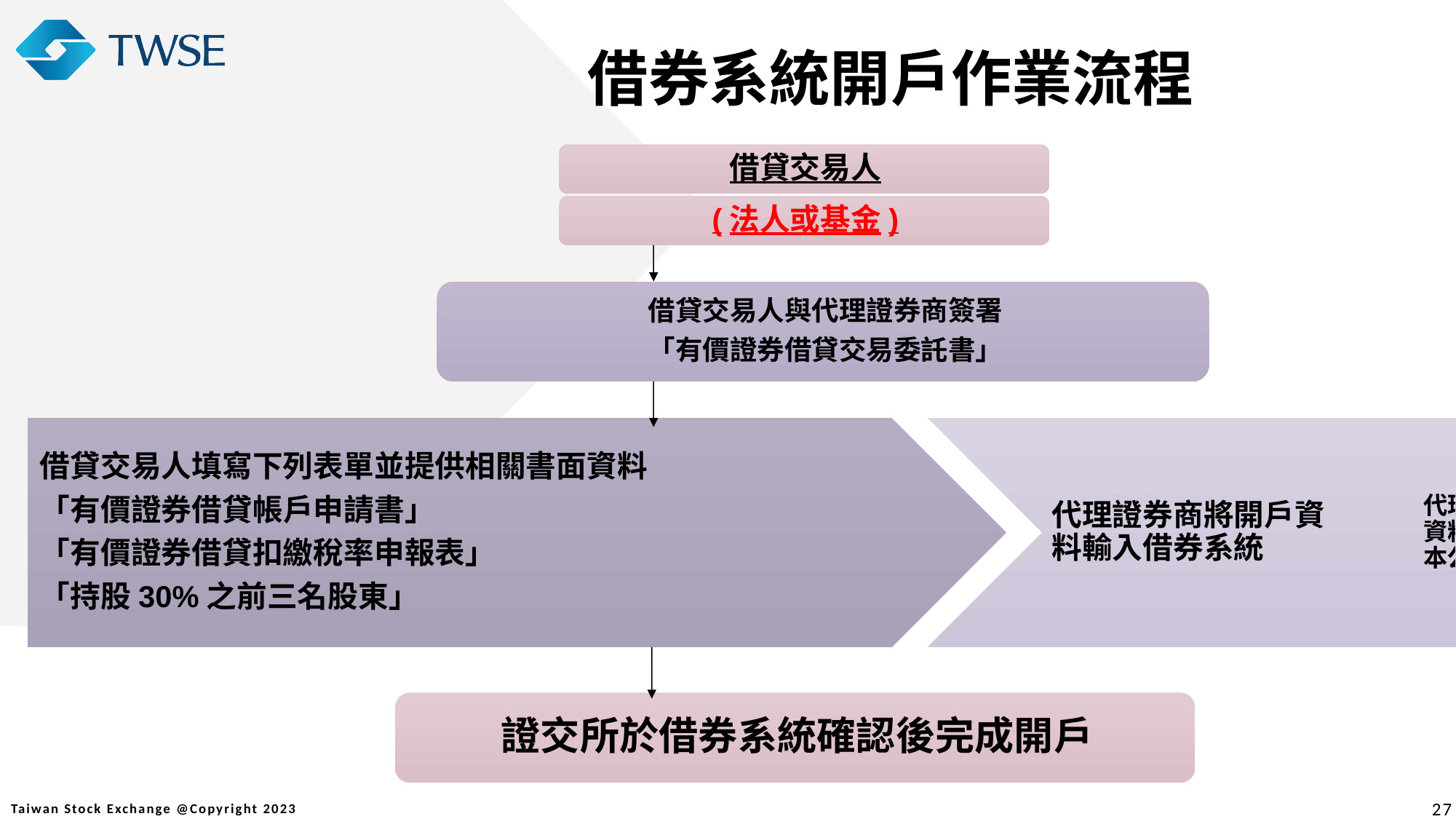

借券系統開戶作業流程
借貸交易人
(法人或基金)

借貸交易人與代理證券商簽署
「有價證券借貸交易委託書」

借貸交易人填寫下列表單並提供相關書面資料
「有價證券借貸帳戶申請書」
「有價證券借貸扣繳稅率申報表」
「持股30%之前三名股東」
代理證券商將開戶資料輸入借券系統
代理證券商將客戶開戶書面資料或送審資料電子檔傳送本公司審核

證交所於借券系統確認後完成開戶
27